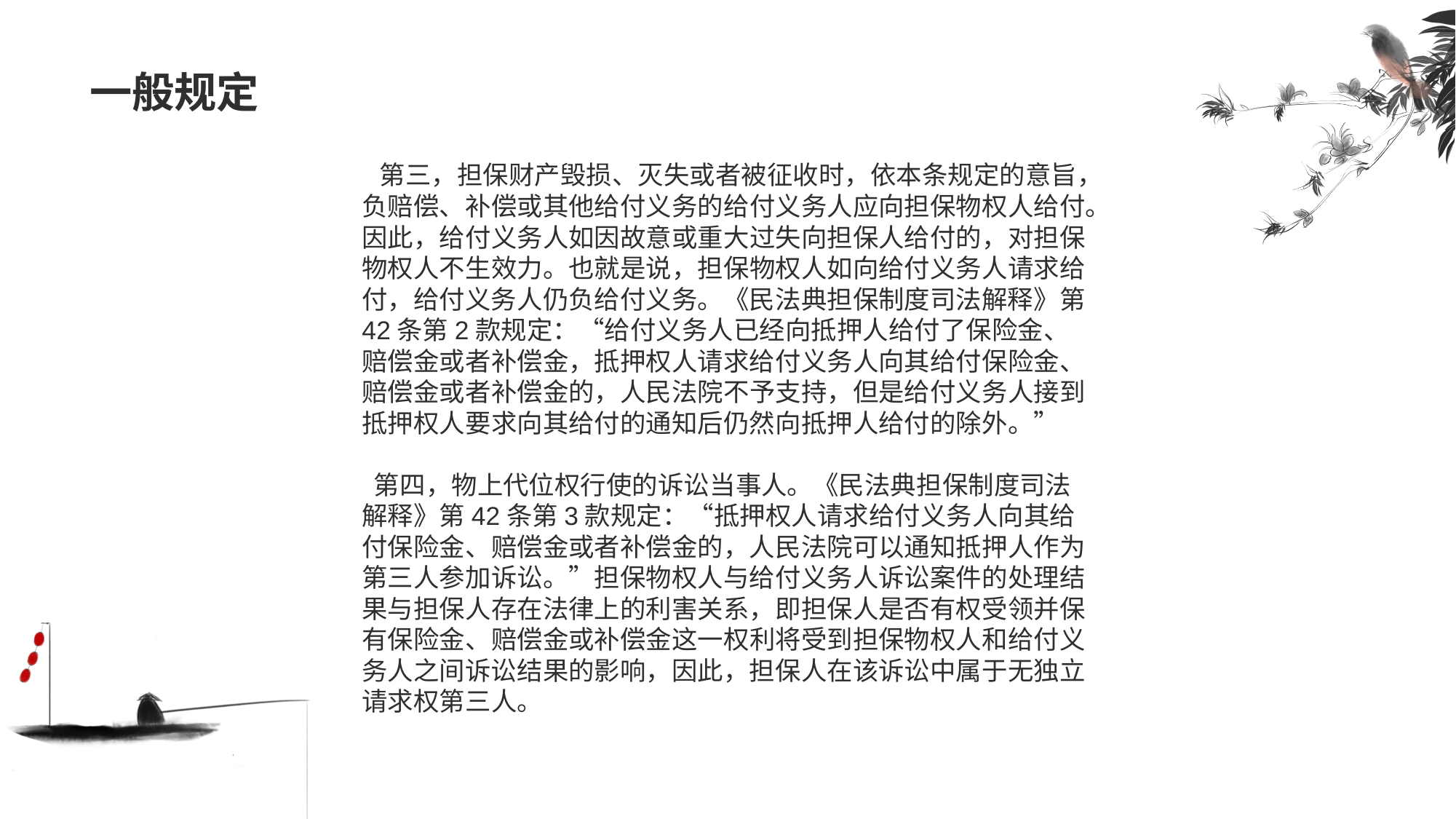

# 一般规定

  第三，担保财产毁损、灭失或者被征收时，依本条规定的意旨，负赔偿、补偿或其他给付义务的给付义务人应向担保物权人给付。因此，给付义务人如因故意或重大过失向担保人给付的，对担保物权人不生效力。也就是说，担保物权人如向给付义务人请求给付，给付义务人仍负给付义务。《民法典担保制度司法解释》第42条第2款规定：“给付义务人已经向抵押人给付了保险金、赔偿金或者补偿金，抵押权人请求给付义务人向其给付保险金、赔偿金或者补偿金的，人民法院不予支持，但是给付义务人接到抵押权人要求向其给付的通知后仍然向抵押人给付的除外。”

 第四，物上代位权行使的诉讼当事人。《民法典担保制度司法解释》第42条第3款规定：“抵押权人请求给付义务人向其给付保险金、赔偿金或者补偿金的，人民法院可以通知抵押人作为第三人参加诉讼。”担保物权人与给付义务人诉讼案件的处理结果与担保人存在法律上的利害关系，即担保人是否有权受领并保有保险金、赔偿金或补偿金这一权利将受到担保物权人和给付义务人之间诉讼结果的影响，因此，担保人在该诉讼中属于无独立请求权第三人。
59